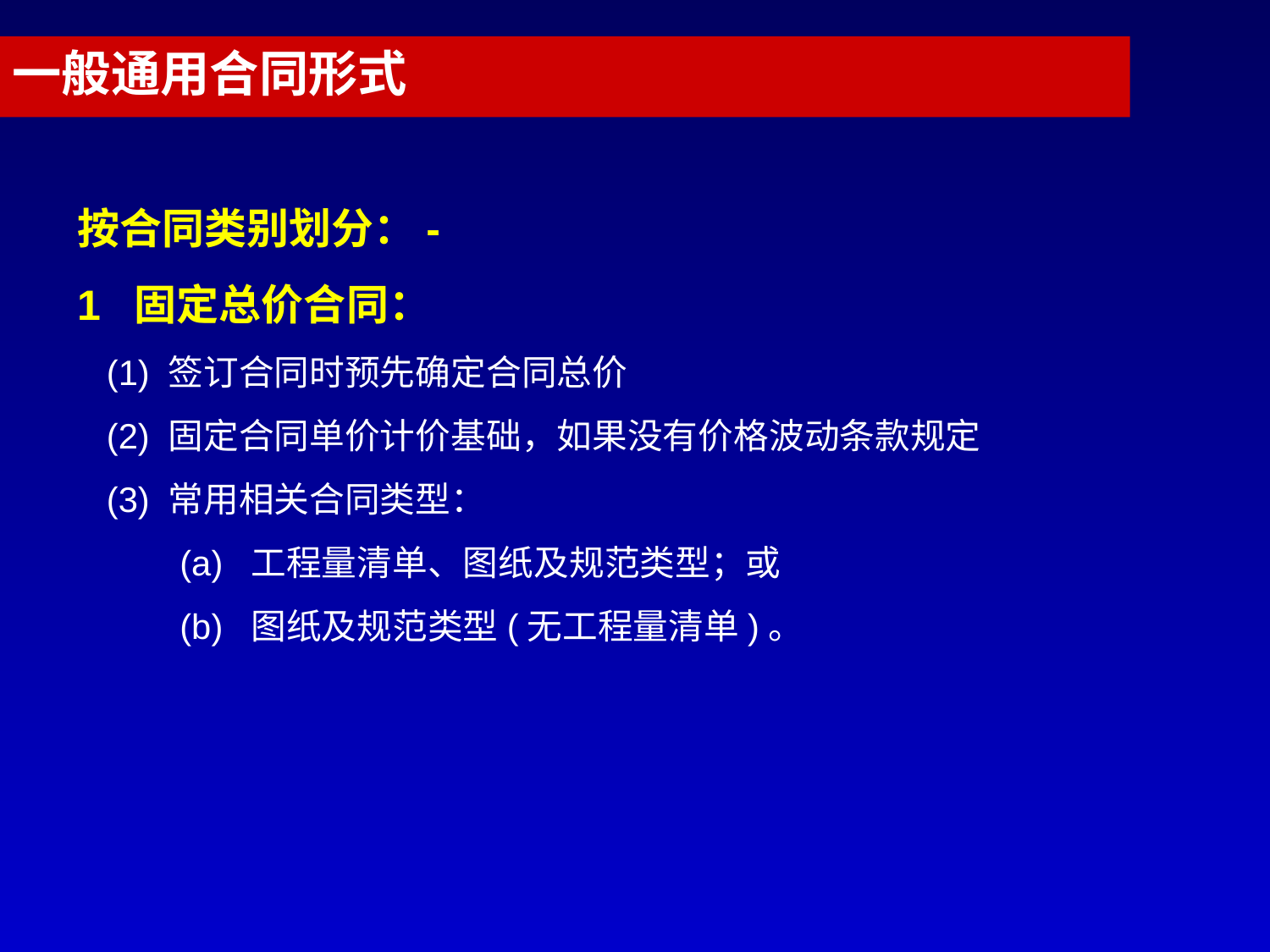

一般通用合同形式
按合同类别划分：-
1  固定总价合同：
   (1) 签订合同时预先确定合同总价
   (2) 固定合同单价计价基础，如果没有价格波动条款规定
   (3) 常用相关合同类型：
    (a)  工程量清单、图纸及规范类型；或
    (b)  图纸及规范类型(无工程量清单)。

83